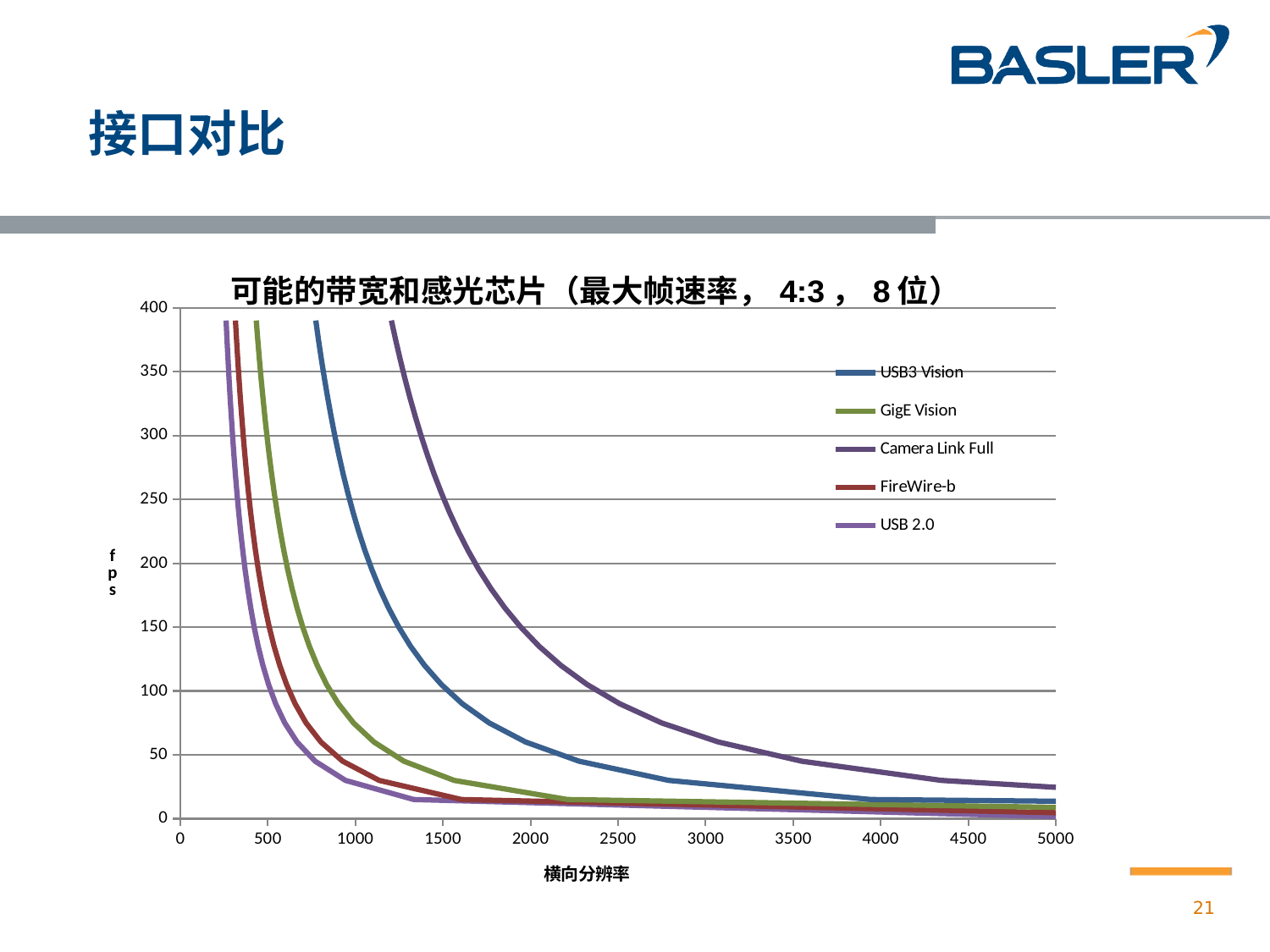

# 接口对比

### Chart: 可能的带宽和感光芯片（最大帧速率，4:3，8位）

| Category | USB3 Vision | GigE Vision | Camera Link Full | MT9P031 | ICX424 | ICX274 | FireWire-b | USB 2.0 | ICX618 | ICX445 | CMV2000 | CMV4000 | EV76C570 | EV76C560 | MT9F002 | MT9J003 | AR0331 | ICX424 | ICX274 | IMX104 | ICX808 | IMX 174 | VITA1300 | VITA2000 | VITA5000 | CMV1300 | MT9M021 | MT9? |
|---|---|---|---|---|---|---|---|---|---|---|---|---|---|---|---|---|---|---|---|---|---|---|---|---|---|---|---|---|